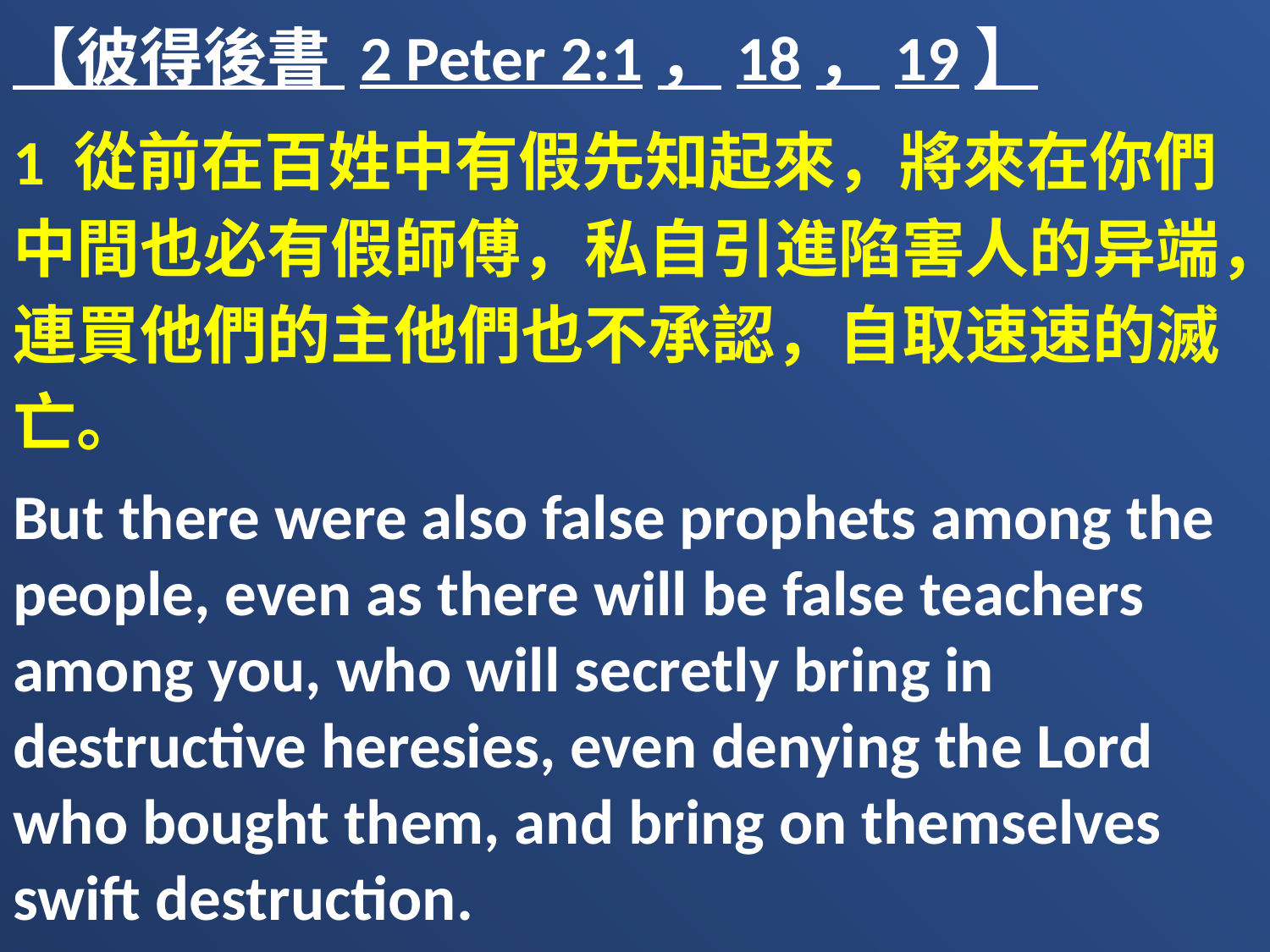

【彼得後書 2 Peter 2:1，18，19】
1 從前在百姓中有假先知起來，將來在你們中間也必有假師傅，私自引進陷害人的异端，連買他們的主他們也不承認，自取速速的滅亡。
But there were also false prophets among the people, even as there will be false teachers among you, who will secretly bring in destructive heresies, even denying the Lord who bought them, and bring on themselves swift destruction.